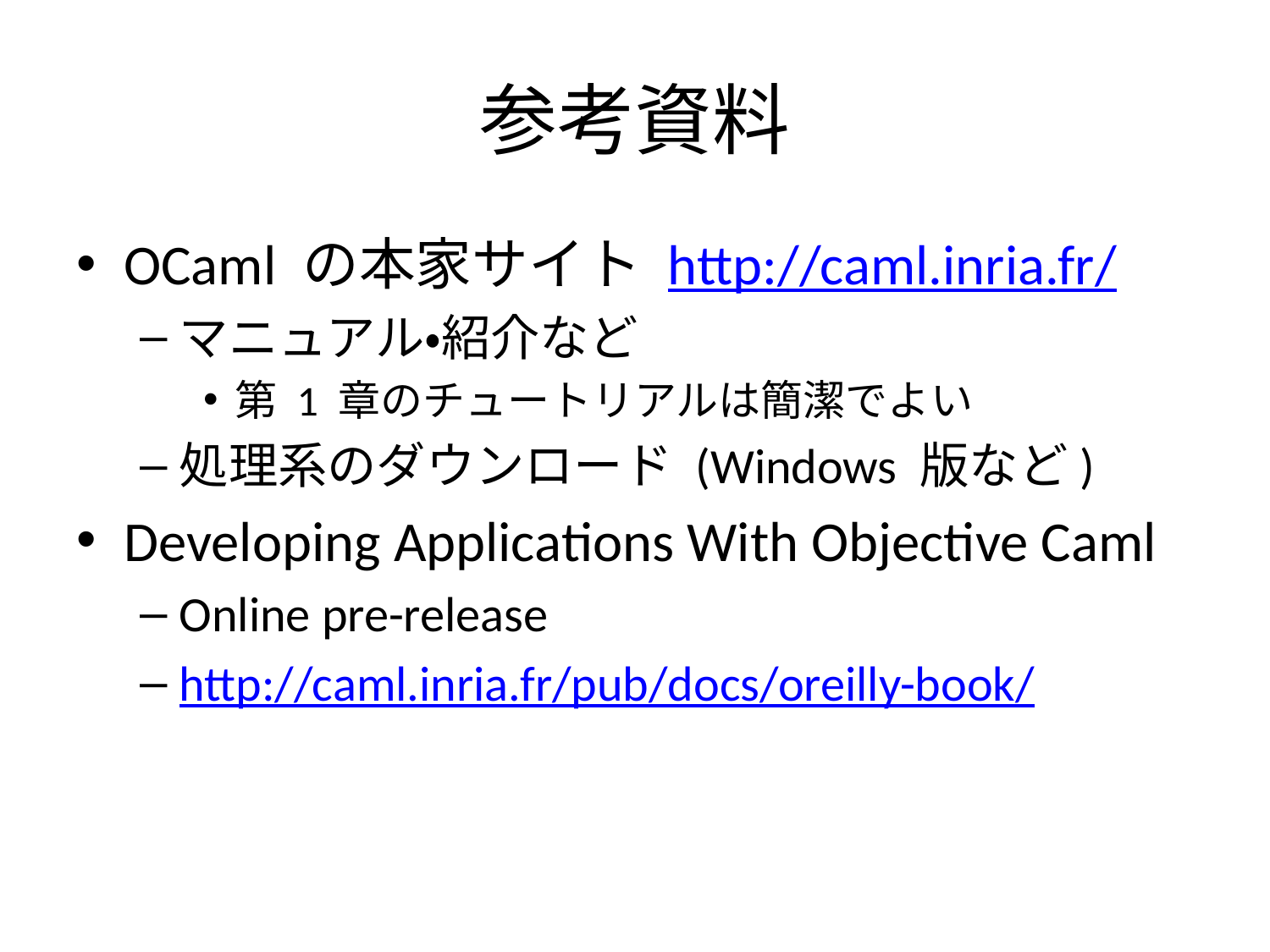

# 参考資料
OCaml の本家サイト http://caml.inria.fr/
マニュアル・紹介など
第 1 章のチュートリアルは簡潔でよい
処理系のダウンロード (Windows 版など)
Developing Applications With Objective Caml
Online pre-release
http://caml.inria.fr/pub/docs/oreilly-book/